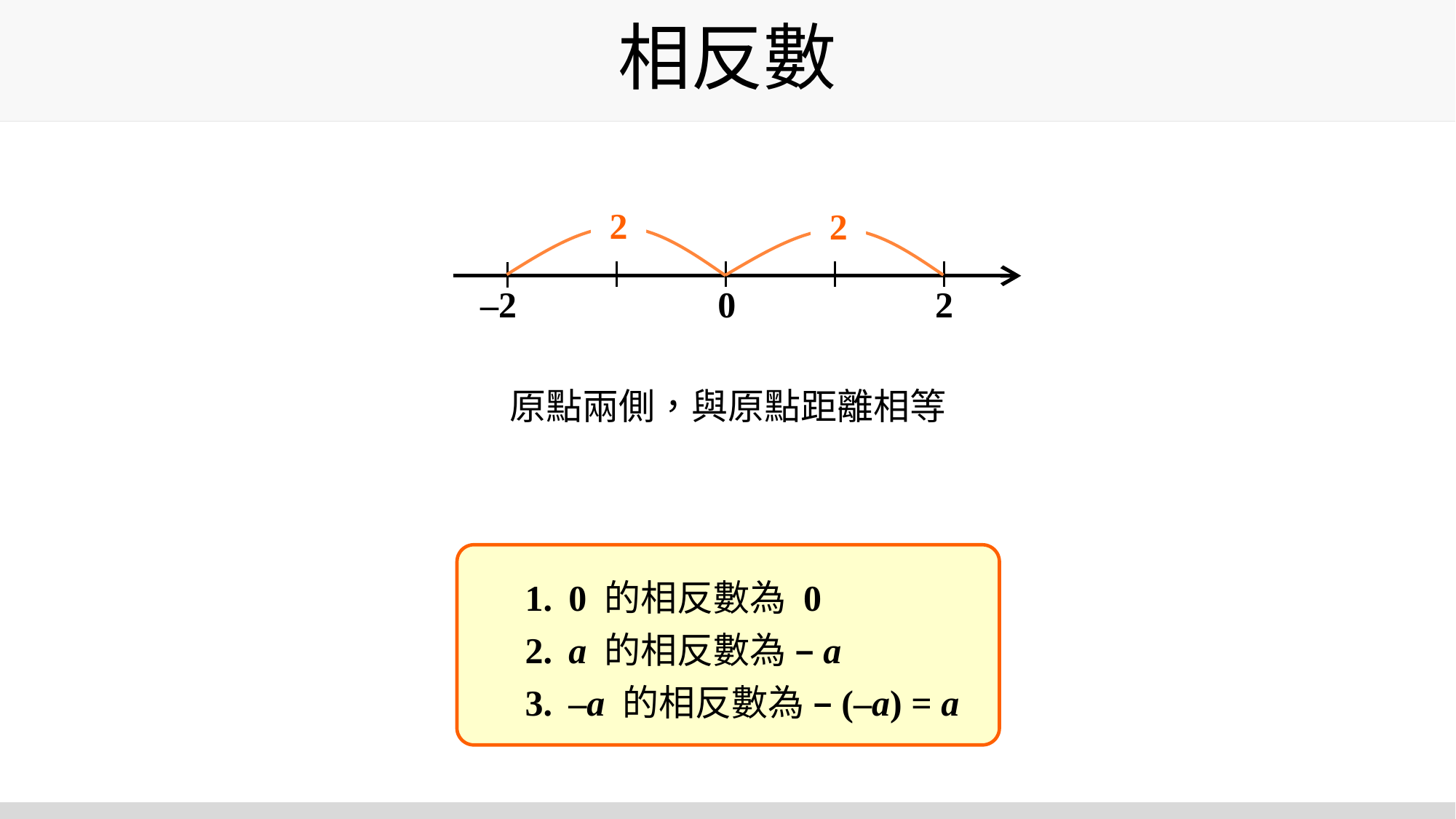

# 相反數
2

2

–2
0
2
原點兩側，與原點距離相等
 0 的相反數為 0
 a 的相反數為 –a
 –a 的相反數為 –(–a) = a